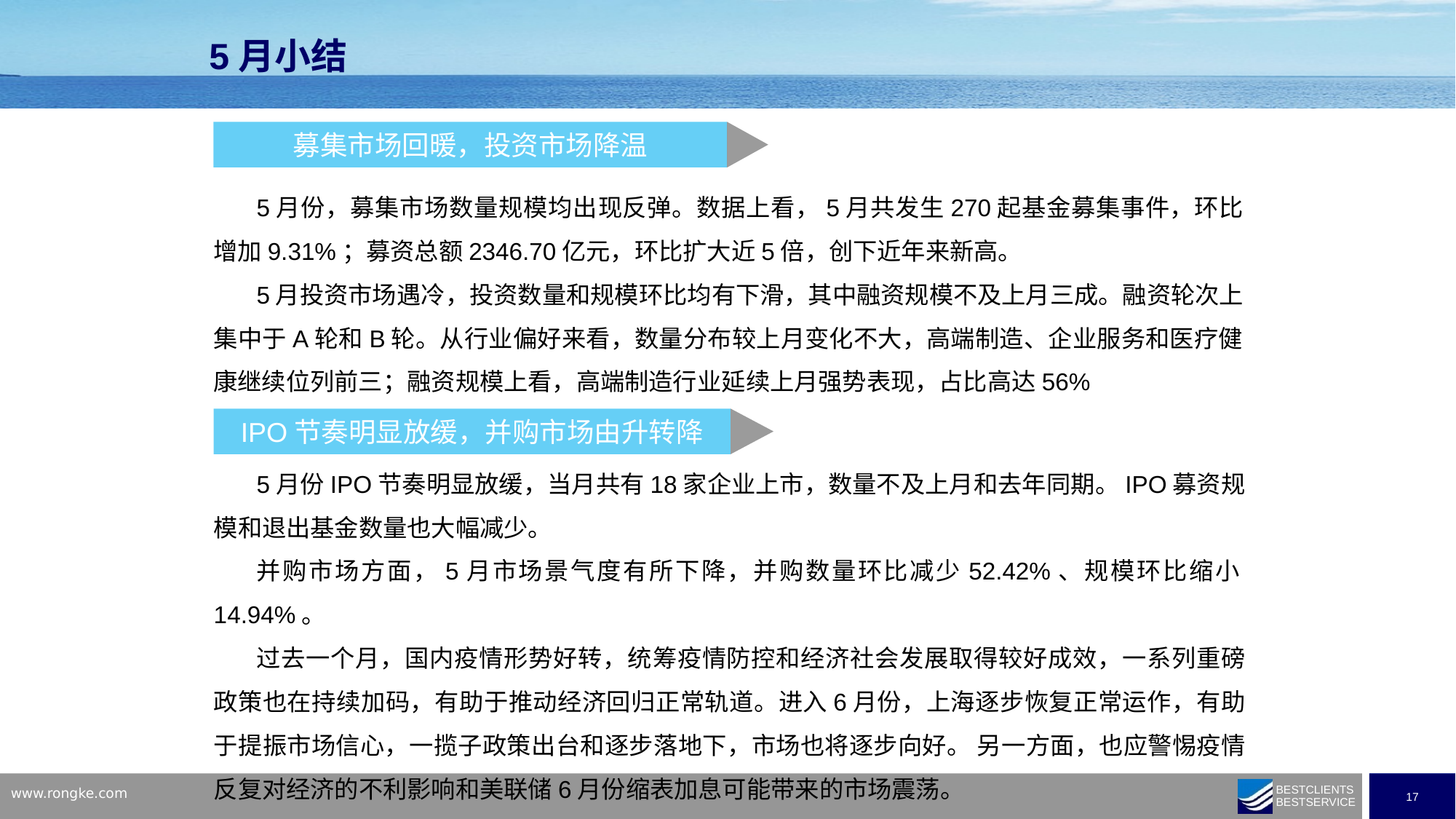

5月小结
募集市场回暖，投资市场降温

5月份，募集市场数量规模均出现反弹。数据上看，5月共发生270起基金募集事件，环比增加9.31%；募资总额2346.70亿元，环比扩大近5倍，创下近年来新高。
5月投资市场遇冷，投资数量和规模环比均有下滑，其中融资规模不及上月三成。融资轮次上集中于A轮和B轮。从行业偏好来看，数量分布较上月变化不大，高端制造、企业服务和医疗健康继续位列前三；融资规模上看，高端制造行业延续上月强势表现，占比高达56%
IPO节奏明显放缓，并购市场由升转降

5月份IPO节奏明显放缓，当月共有18家企业上市，数量不及上月和去年同期。IPO募资规模和退出基金数量也大幅减少。
并购市场方面，5月市场景气度有所下降，并购数量环比减少52.42%、规模环比缩小14.94%。
过去一个月，国内疫情形势好转，统筹疫情防控和经济社会发展取得较好成效，一系列重磅政策也在持续加码，有助于推动经济回归正常轨道。进入6月份，上海逐步恢复正常运作，有助于提振市场信心，一揽子政策出台和逐步落地下，市场也将逐步向好。 另一方面，也应警惕疫情反复对经济的不利影响和美联储6月份缩表加息可能带来的市场震荡。